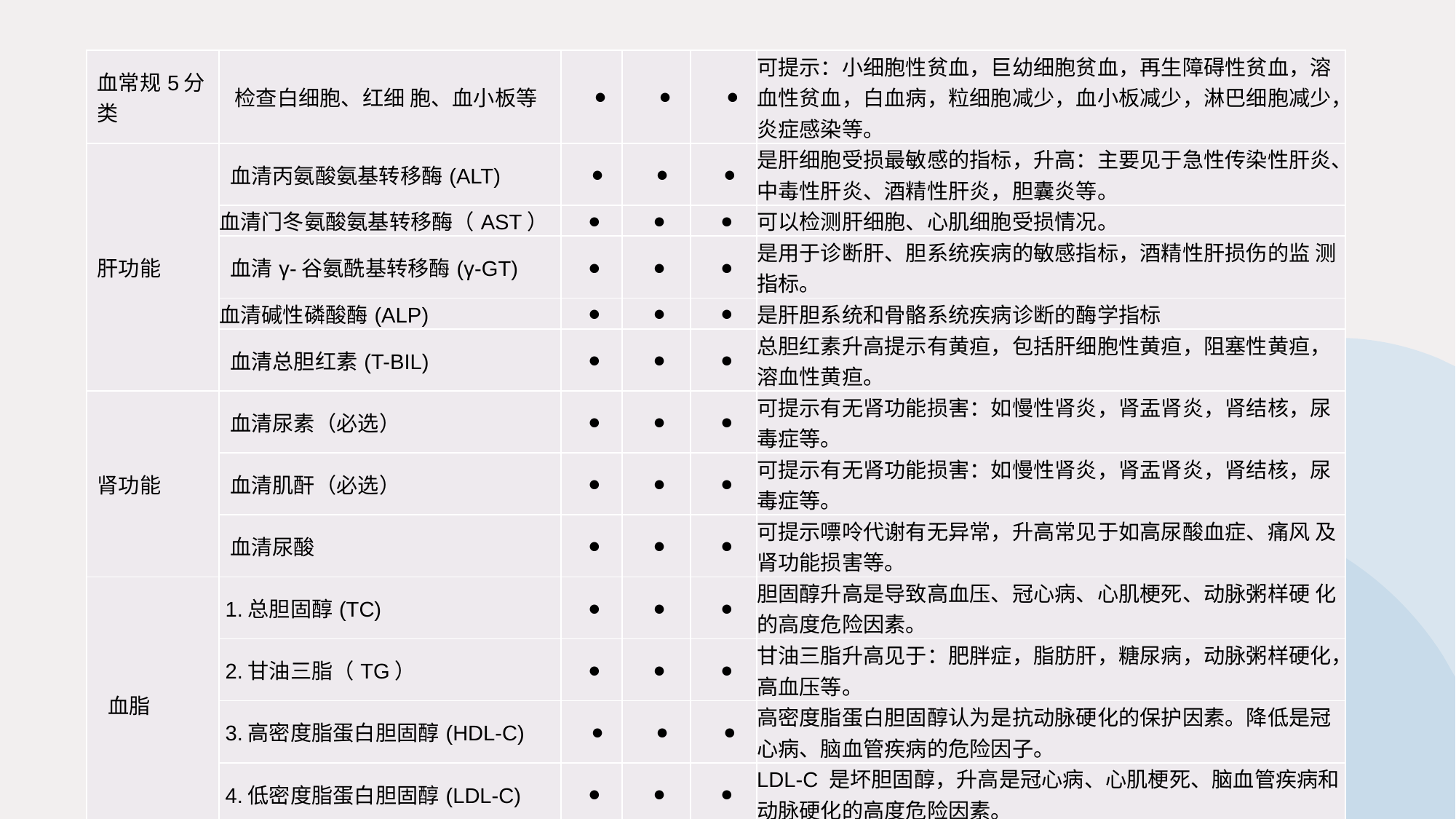

| 血常规5分类 | 检查白细胞、红细 胞、血小板等 | ● | ● | ● | 可提示：小细胞性贫血，巨幼细胞贫血，再生障碍性贫血，溶血性贫血，白血病，粒细胞减少，血小板减少，淋巴细胞减少，炎症感染等。 |
| --- | --- | --- | --- | --- | --- |
| 肝功能 | 血清丙氨酸氨基转移酶(ALT) | ● | ● | ● | 是肝细胞受损最敏感的指标，升高：主要见于急性传染性肝炎、中毒性肝炎、酒精性肝炎，胆囊炎等。 |
|  | 血清门冬氨酸氨基转移酶（AST） | ● | ● | ● | 可以检测肝细胞、心肌细胞受损情况。 |
|  | 血清γ-谷氨酰基转移酶(γ-GT) | ● | ● | ● | 是用于诊断肝、胆系统疾病的敏感指标，酒精性肝损伤的监 测指标。 |
|  | 血清碱性磷酸酶(ALP) | ● | ● | ● | 是肝胆系统和骨骼系统疾病诊断的酶学指标 |
|  | 血清总胆红素(T-BIL) | ● | ● | ● | 总胆红素升高提示有黄疸，包括肝细胞性黄疸，阻塞性黄疸，溶血性黄疸。 |
| 肾功能 | 血清尿素（必选） | ● | ● | ● | 可提示有无肾功能损害：如慢性肾炎，肾盂肾炎，肾结核，尿毒症等。 |
|  | 血清肌酐（必选） | ● | ● | ● | 可提示有无肾功能损害：如慢性肾炎，肾盂肾炎，肾结核，尿毒症等。 |
|  | 血清尿酸 | ● | ● | ● | 可提示嘌呤代谢有无异常，升高常见于如高尿酸血症、痛风 及肾功能损害等。 |
| 血脂 | 1.总胆固醇(TC) | ● | ● | ● | 胆固醇升高是导致高血压、冠心病、心肌梗死、动脉粥样硬 化的高度危险因素。 |
|  | 2.甘油三脂（TG） | ● | ● | ● | 甘油三脂升高见于：肥胖症，脂肪肝，糖尿病，动脉粥样硬化，高血压等。 |
|  | 3.高密度脂蛋白胆固醇(HDL-C) | ● | ● | ● | 高密度脂蛋白胆固醇认为是抗动脉硬化的保护因素。降低是冠心病、脑血管疾病的危险因子。 |
|  | 4.低密度脂蛋白胆固醇(LDL-C) | ● | ● | ● | LDL-C 是坏胆固醇，升高是冠心病、心肌梗死、脑血管疾病和动脉硬化的高度危险因素。 |
|  | 5.动脉粥样硬化指数 (1-4必选） | ● | ● | ● | 动脉粥样硬化指数升高，发生冠心病的危险性也升高。 |
| 血糖 | 空腹血糖(FPG) | ● | ● | ● | 从血糖水平了解是否有低血糖、糖尿病，了解血糖控制情况等。 |
|  | 糖化血红蛋白 | ● | ● | ● | 可反映检查前1-2个月的平均血糖水平，是糖尿病的筛查指标之一。 |